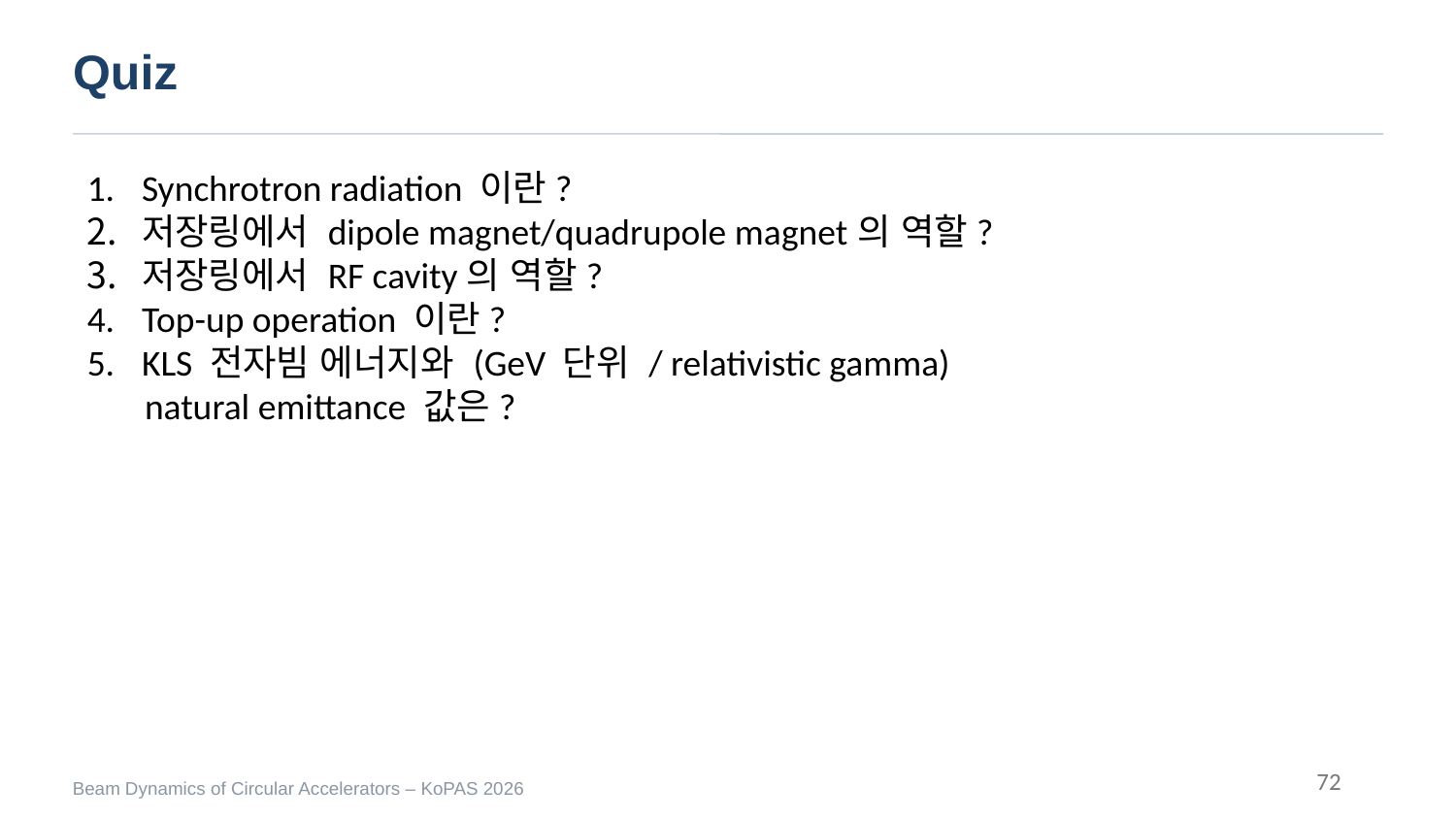

Quiz

Synchrotron radiation 이란?
저장링에서 dipole magnet/quadrupole magnet의 역할?
저장링에서 RF cavity의 역할?
Top-up operation 이란?
KLS 전자빔 에너지와 (GeV 단위 / relativistic gamma)
       natural emittance 값은?

72
Beam Dynamics of Circular Accelerators – KoPAS 2026